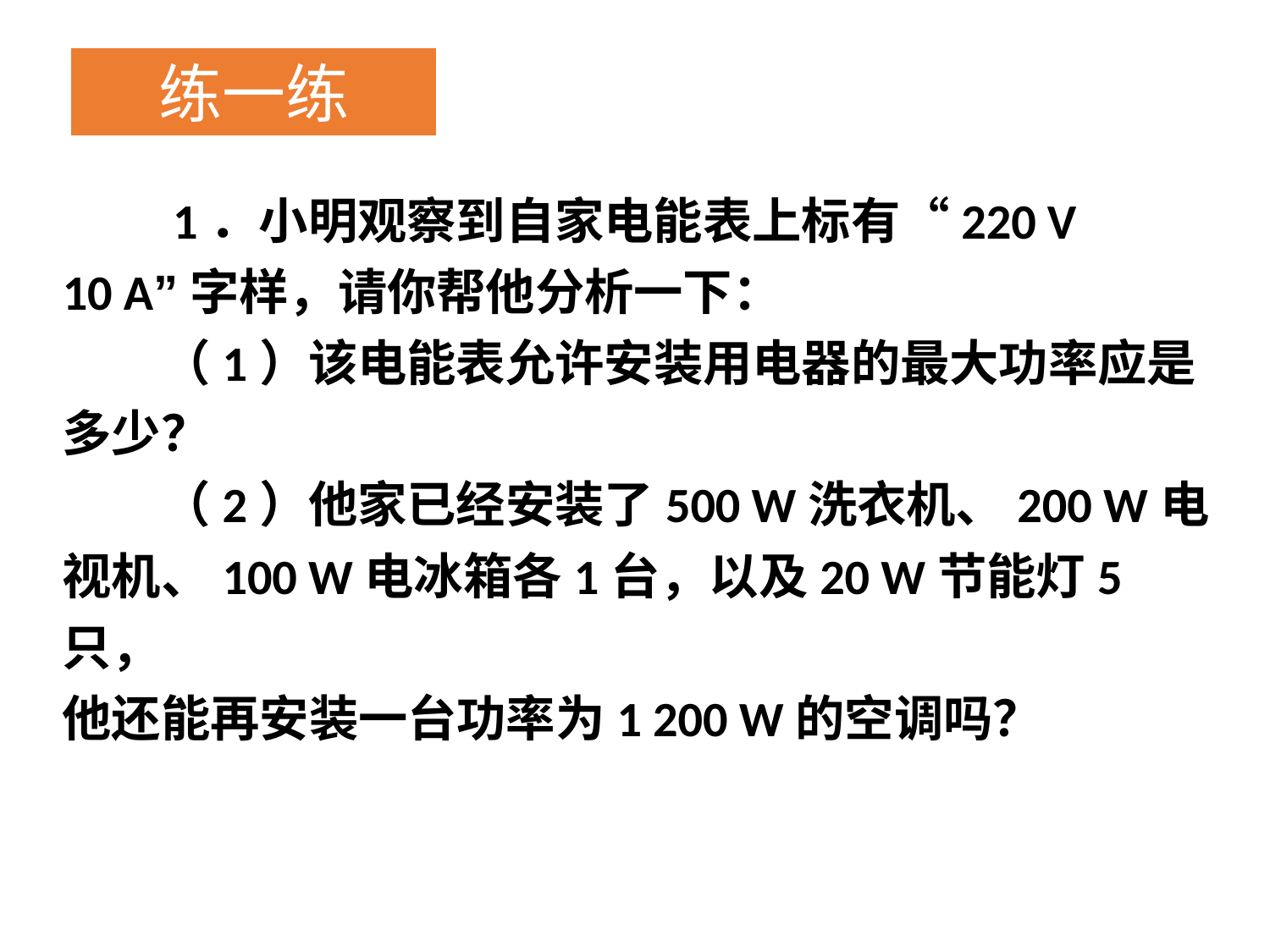

练一练
　　1．小明观察到自家电能表上标有“220 V
10 A”字样，请你帮他分析一下：
　　（1）该电能表允许安装用电器的最大功率应是
多少？
　　（2）他家已经安装了500 W洗衣机、200 W电
视机、100 W电冰箱各1台，以及20 W节能灯5只，
他还能再安装一台功率为1 200 W的空调吗？